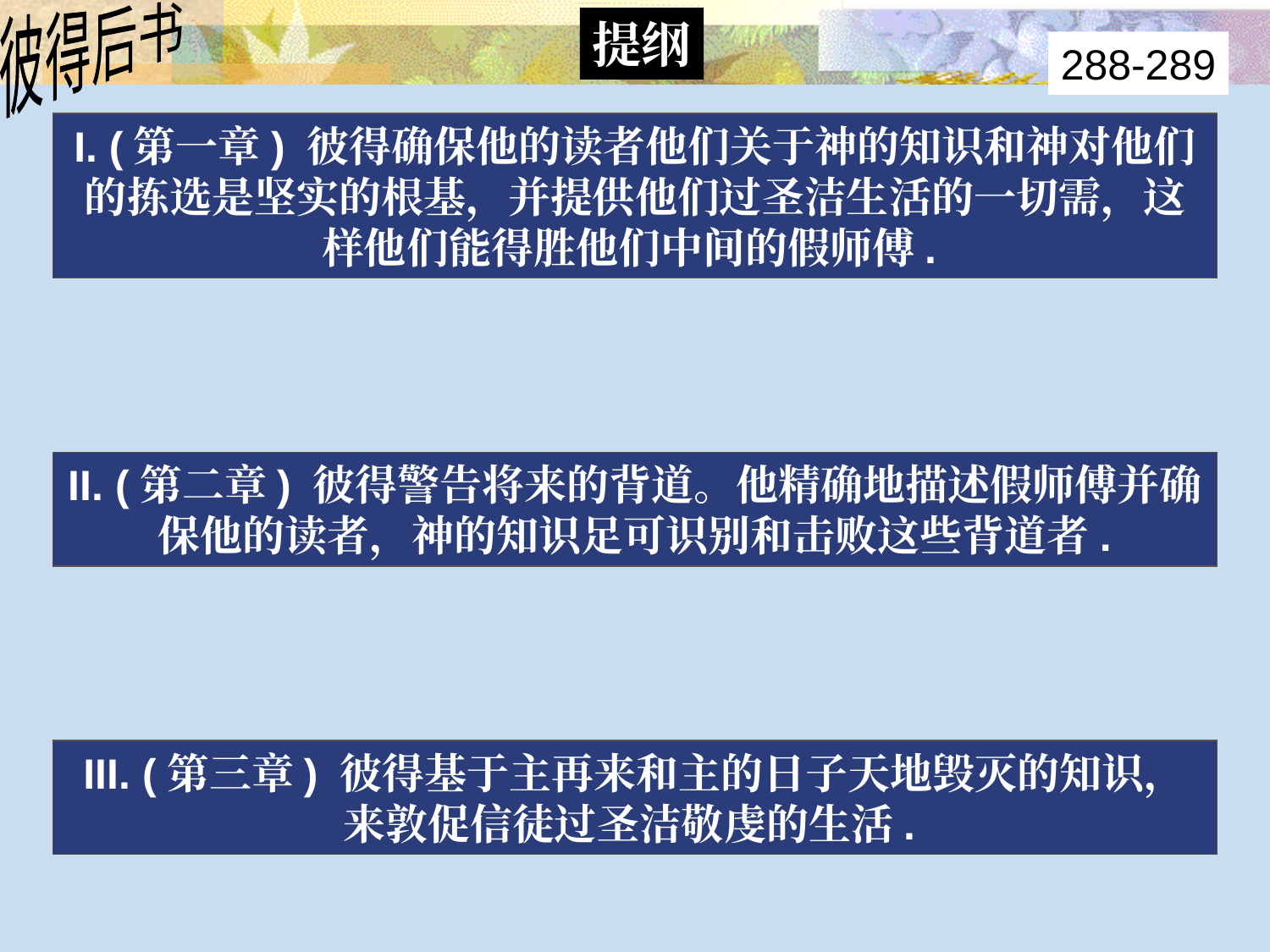

Outline
彼得后书

提纲
288-289

I. (第一章) 彼得确保他的读者他们关于神的知识和神对他们的拣选是坚实的根基，并提供他们过圣洁生活的一切需，这样他们能得胜他们中间的假师傅.
II. (第二章) 彼得警告将来的背道。他精确地描述假师傅并确保他的读者，神的知识足可识别和击败这些背道者.
III. (第三章) 彼得基于主再来和主的日子天地毁灭的知识，来敦促信徒过圣洁敬虔的生活.